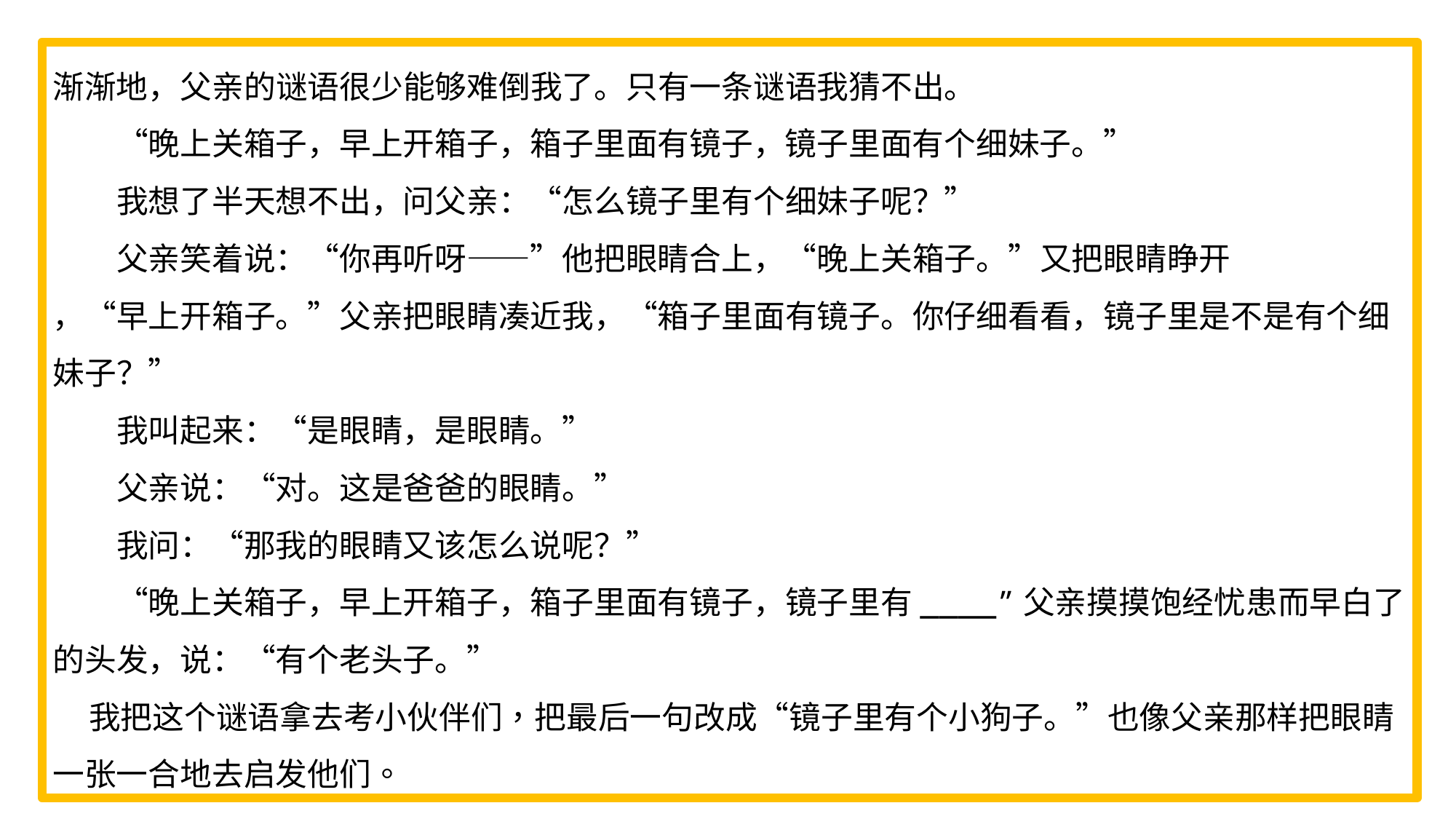

渐渐地，父亲的谜语很少能够难倒我了。只有一条谜语我猜不出。
　　“晚上关箱子，早上开箱子，箱子里面有镜子，镜子里面有个细妹子。”
　　我想了半天想不出，问父亲：“怎么镜子里有个细妹子呢？”
　　父亲笑着说：“你再听呀——”他把眼睛合上，“晚上关箱子。”又把眼睛睁开
，“早上开箱子。”父亲把眼睛凑近我，“箱子里面有镜子。你仔细看看，镜子里是不是有个细妹子？”
　　我叫起来：“是眼睛，是眼睛。”
　　父亲说：“对。这是爸爸的眼睛。”
　　我问：“那我的眼睛又该怎么说呢？”
　　“晚上关箱子，早上开箱子，箱子里面有镜子，镜子里有____”父亲摸摸饱经忧患而早白了的头发，说：“有个老头子。”
    我把这个谜语拿去考小伙伴们，把最后一句改成“镜子里有个小狗子。”也像父亲那样把眼睛一张一合地去启发他们。